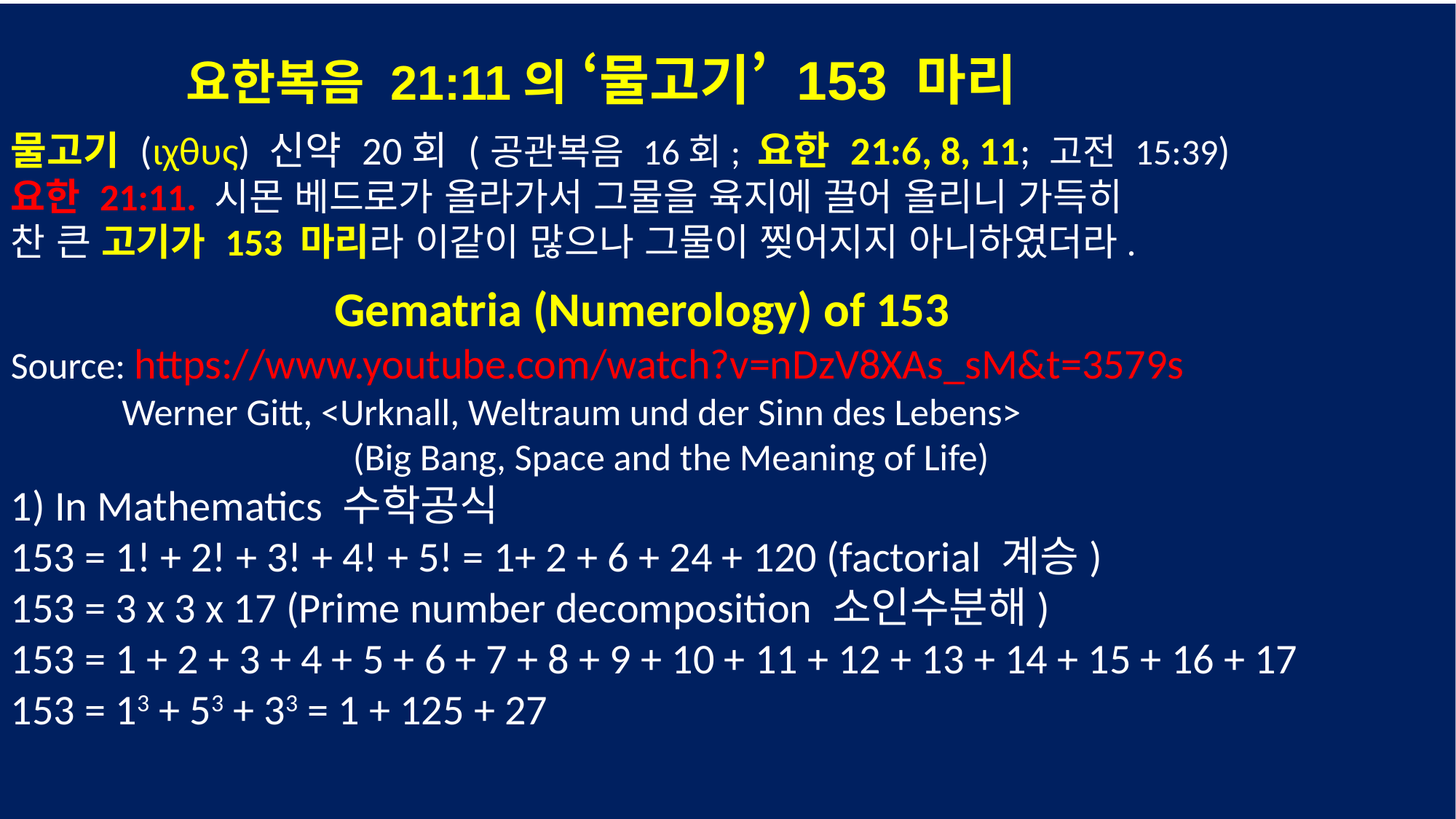

요한복음 21:11의 ‘물고기’ 153 마리

물고기 (ιχθυς) 신약 20회 (공관복음 16회; 요한 21:6, 8, 11; 고전 15:39)
요한 21:11. 시몬 베드로가 올라가서 그물을 육지에 끌어 올리니 가득히
찬 큰 고기가 153 마리라 이같이 많으나 그물이 찢어지지 아니하였더라.

	                               Gematria (Numerology) of 153
Source: https://www.youtube.com/watch?v=nDzV8XAs_sM&t=3579s
             Werner Gitt, <Urknall, Weltraum und der Sinn des Lebens>
                                        (Big Bang, Space and the Meaning of Life)
1) In Mathematics 수학공식
153 = 1! + 2! + 3! + 4! + 5! = 1+ 2 + 6 + 24 + 120 (factorial 계승)
153 = 3 x 3 x 17 (Prime number decomposition 소인수분해)
153 = 1 + 2 + 3 + 4 + 5 + 6 + 7 + 8 + 9 + 10 + 11 + 12 + 13 + 14 + 15 + 16 + 17
153 = 13 + 53 + 33 = 1 + 125 + 27